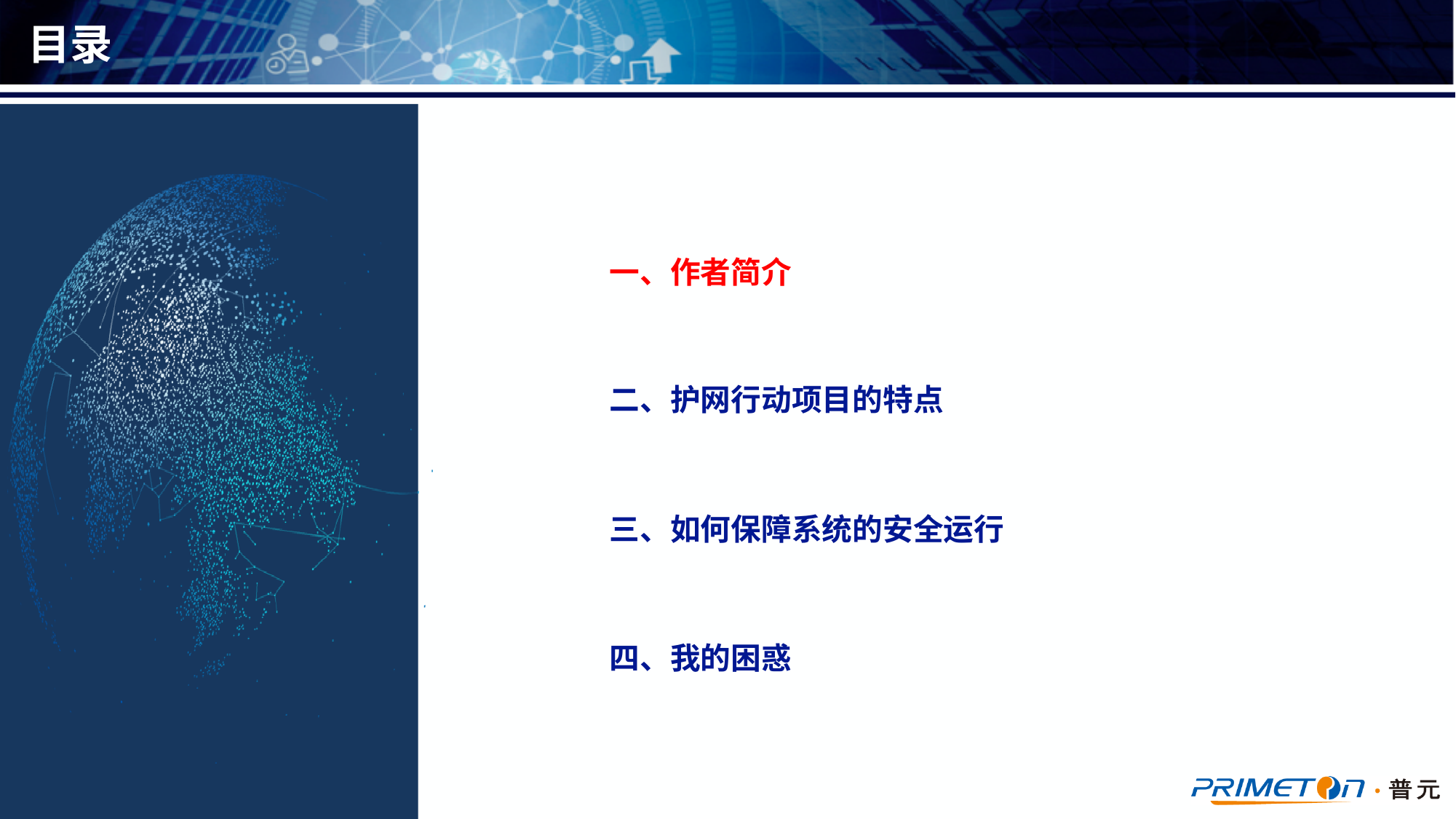

# 目录
一、作者简介
二、护网行动项目的特点
三、如何保障系统的安全运行
四、我的困惑